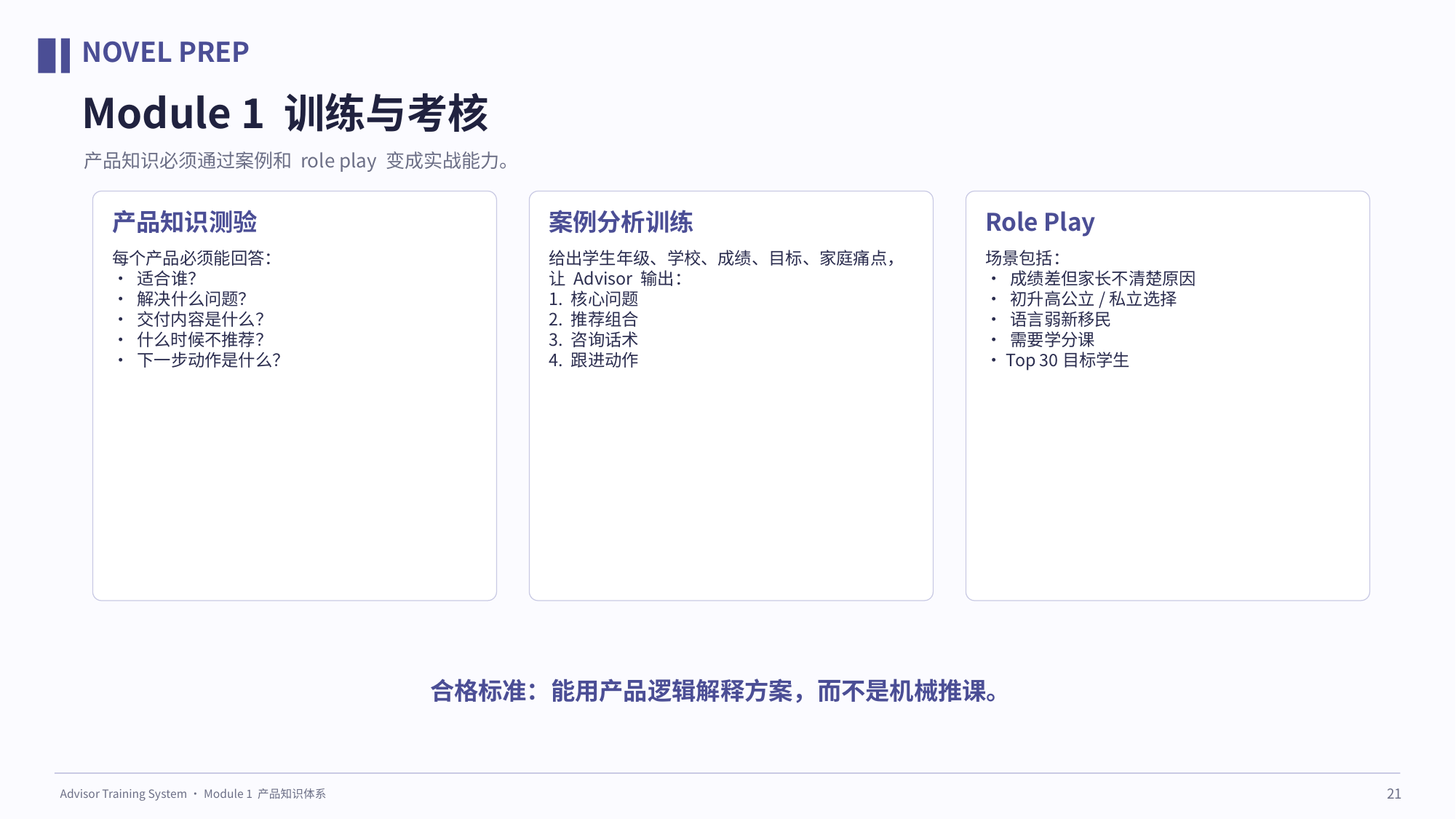

NOVEL PREP

Module 1 训练与考核
产品知识必须通过案例和 role play 变成实战能力。

产品知识测验
案例分析训练
Role Play
每个产品必须能回答：
• 适合谁？
• 解决什么问题？
• 交付内容是什么？
• 什么时候不推荐？
• 下一步动作是什么？
给出学生年级、学校、成绩、目标、家庭痛点，让 Advisor 输出：
1. 核心问题
2. 推荐组合
3. 咨询话术
4. 跟进动作
场景包括：
• 成绩差但家长不清楚原因
• 初升高公立/私立选择
• 语言弱新移民
• 需要学分课
• Top 30目标学生
合格标准：能用产品逻辑解释方案，而不是机械推课。

21
Advisor Training System · Module 1 产品知识体系